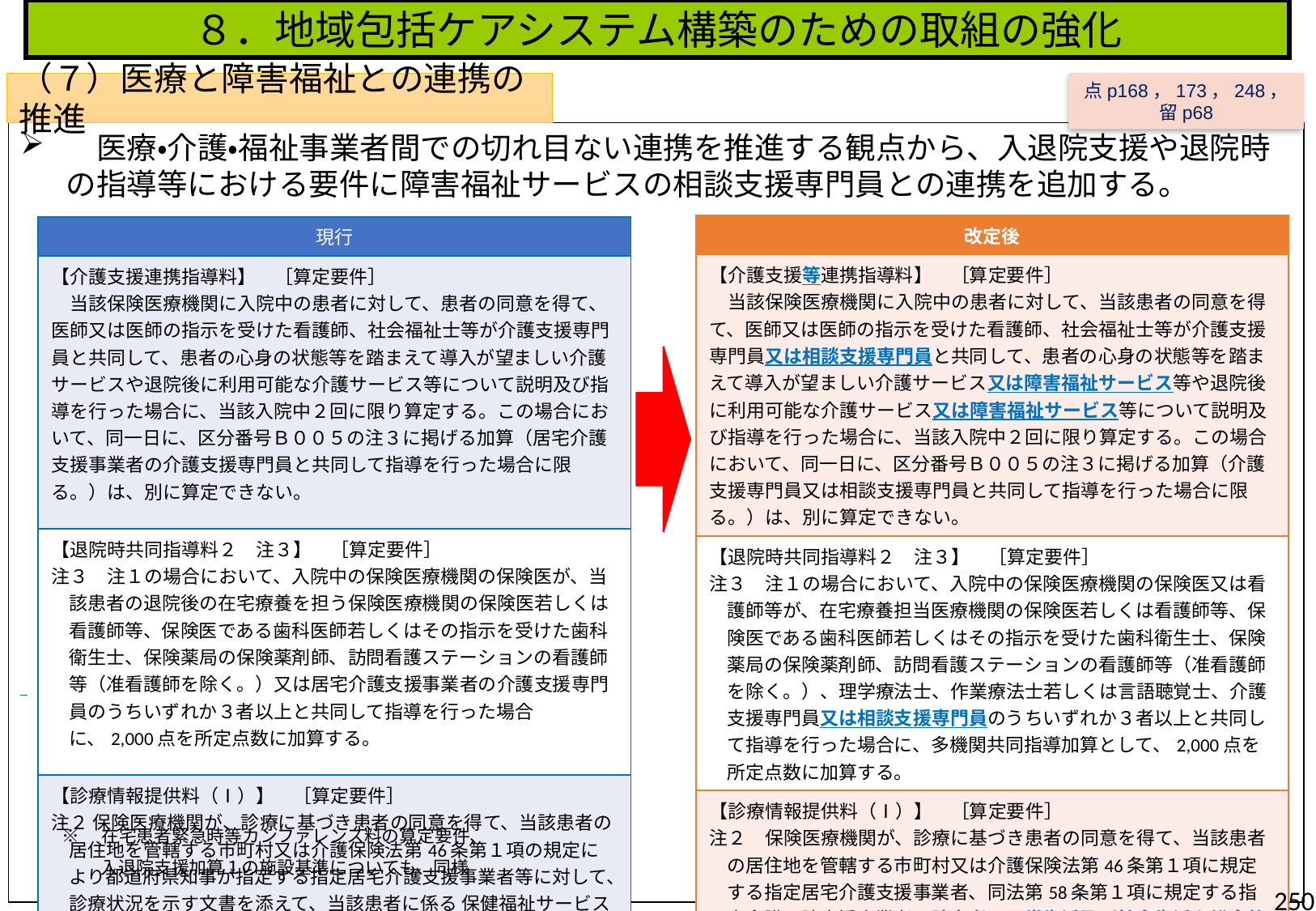

８．地域包括ケアシステム構築のための取組の強化
点p168，173，248，留p68
（７）医療と障害福祉との連携の推進
　医療・介護・福祉事業者間での切れ目ない連携を推進する観点から、入退院支援や退院時の指導等における要件に障害福祉サービスの相談支援専門員との連携を追加する。

| 改定後 |
| --- |
| 【介護支援等連携指導料】　［算定要件］ 　当該保険医療機関に入院中の患者に対して、当該患者の同意を得て、医師又は医師の指示を受けた看護師、社会福祉士等が介護支援専門員又は相談支援専門員と共同して、患者の心身の状態等を踏まえて導入が望ましい介護サービス又は障害福祉サービス等や退院後に利用可能な介護サービス又は障害福祉サービス等について説明及び指導を行った場合に、当該入院中２回に限り算定する。この場合において、同一日に、区分番号Ｂ００５の注３に掲げる加算（介護支援専門員又は相談支援専門員と共同して指導を行った場合に限る。）は、別に算定できない。 |
| 【退院時共同指導料２　注３】　［算定要件］ 注３　注１の場合において、入院中の保険医療機関の保険医又は看護師等が、在宅療養担当医療機関の保険医若しくは看護師等、保険医である歯科医師若しくはその指示を受けた歯科衛生士、保険薬局の保険薬剤師、訪問看護ステーションの看護師等（准看護師を除く。）、理学療法士、作業療法士若しくは言語聴覚士、介護支援専門員又は相談支援専門員のうちいずれか３者以上と共同して指導を行った場合に、多機関共同指導加算として、2,000点を所定点数に加算する。 |
| 【診療情報提供料（Ⅰ）】　［算定要件］ 注２　保険医療機関が、診療に基づき患者の同意を得て、当該患者の居住地を管轄する市町村又は介護保険法第46条第１項に規定する指定居宅介護支援事業者、同法第58条第１項に規定する指定介護予防支援事業者、障害者の日常生活及び社会生活を総合的に支援するための法律（平成17年法律第123号）第51条の17第１項第１号に規定する指定特定相談支援事業者、児童福祉法第24条の26第１項第１号に規定する指定障害児相談支援事業者等に対して、診療状況を示す文書を添えて、当該患者に係る保健福祉サービスに必要な情報を提供した場合に、患者１人につき月１回に限り算定する。 |
| 現行 |
| --- |
| 【介護支援連携指導料】　［算定要件］ 　当該保険医療機関に入院中の患者に対して、患者の同意を得て、医師又は医師の指示を受けた看護師、社会福祉士等が介護支援専門員と共同して、患者の心身の状態等を踏まえて導入が望ましい介護サービスや退院後に利用可能な介護サービス等について説明及び指導を行った場合に、当該入院中２回に限り算定する。この場合において、同一日に、区分番号Ｂ００５の注３に掲げる加算（居宅介護支援事業者の介護支援専門員と共同して指導を行った場合に限る。）は、別に算定できない。 |
| 【退院時共同指導料２　注３】　［算定要件］ 注３　注１の場合において、入院中の保険医療機関の保険医が、当該患者の退院後の在宅療養を担う保険医療機関の保険医若しくは看護師等、保険医である歯科医師若しくはその指示を受けた歯科衛生士、保険薬局の保険薬剤師、訪問看護ステーションの看護師等（准看護師を除く。）又は居宅介護支援事業者の介護支援専門員のうちいずれか３者以上と共同して指導を行った場合に、2,000点を所定点数に加算する。 |
| 【診療情報提供料（Ⅰ）】　［算定要件］ 注２ 保険医療機関が、診療に基づき患者の同意を得て、当該患者の居住地を管轄する市町村又は介護保険法第46条第１項の規定により都道府県知事が指定する指定居宅介護支援事業者等に対して、診療状況を示す文書を添えて、当該患者に係る 保健福祉サービスに必要な情報を提供した場合に、患者１人につき月１回に限り算定する。 |

※　在宅患者緊急時等カンファレンス料の算定要件、
　　 入退院支援加算１の施設基準についても、同様
250